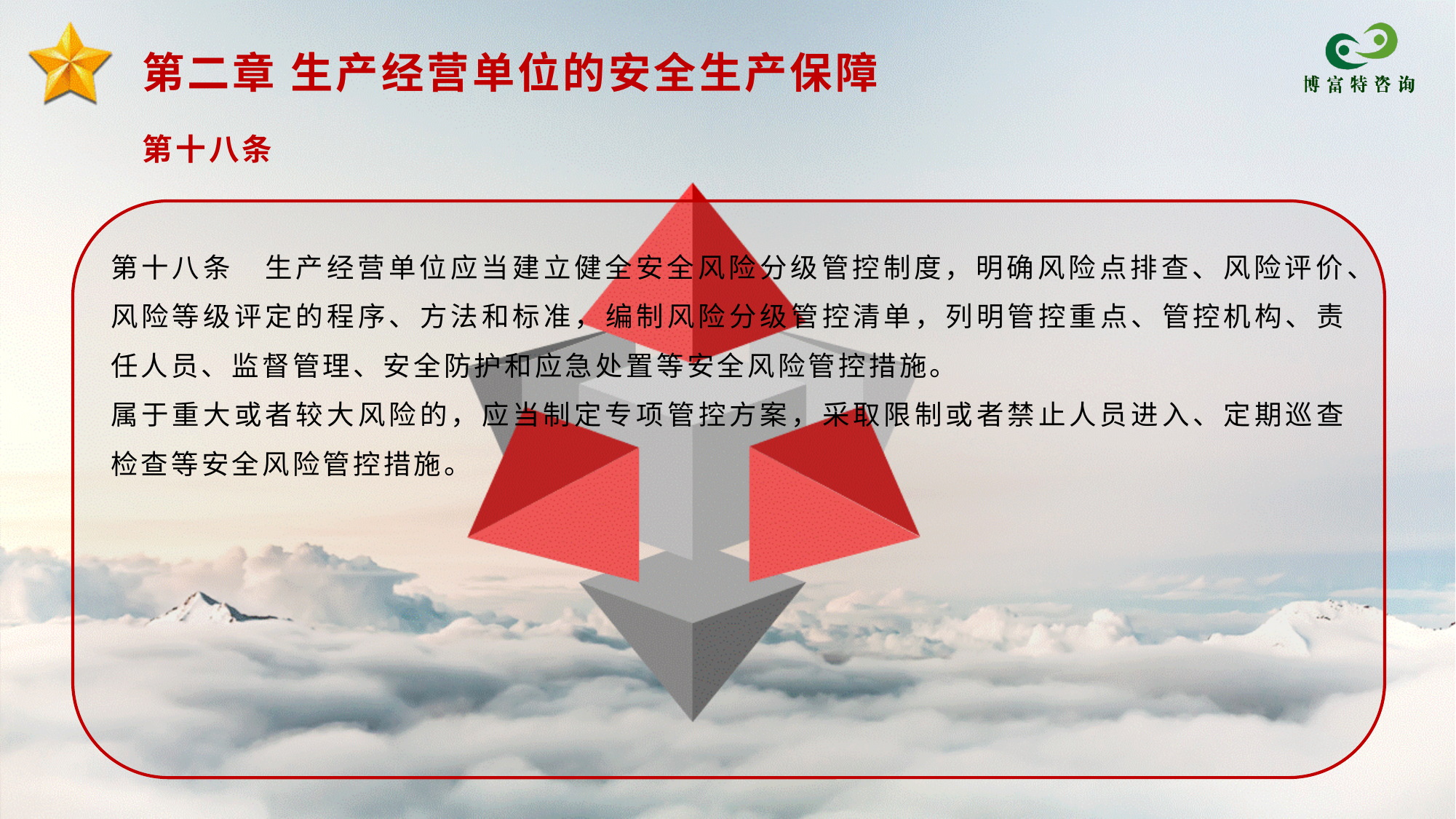

第二章 生产经营单位的安全生产保障
第十八条
第十八条　生产经营单位应当建立健全安全风险分级管控制度，明确风险点排查、风险评价、风险等级评定的程序、方法和标准，编制风险分级管控清单，列明管控重点、管控机构、责任人员、监督管理、安全防护和应急处置等安全风险管控措施。
属于重大或者较大风险的，应当制定专项管控方案，采取限制或者禁止人员进入、定期巡查检查等安全风险管控措施。